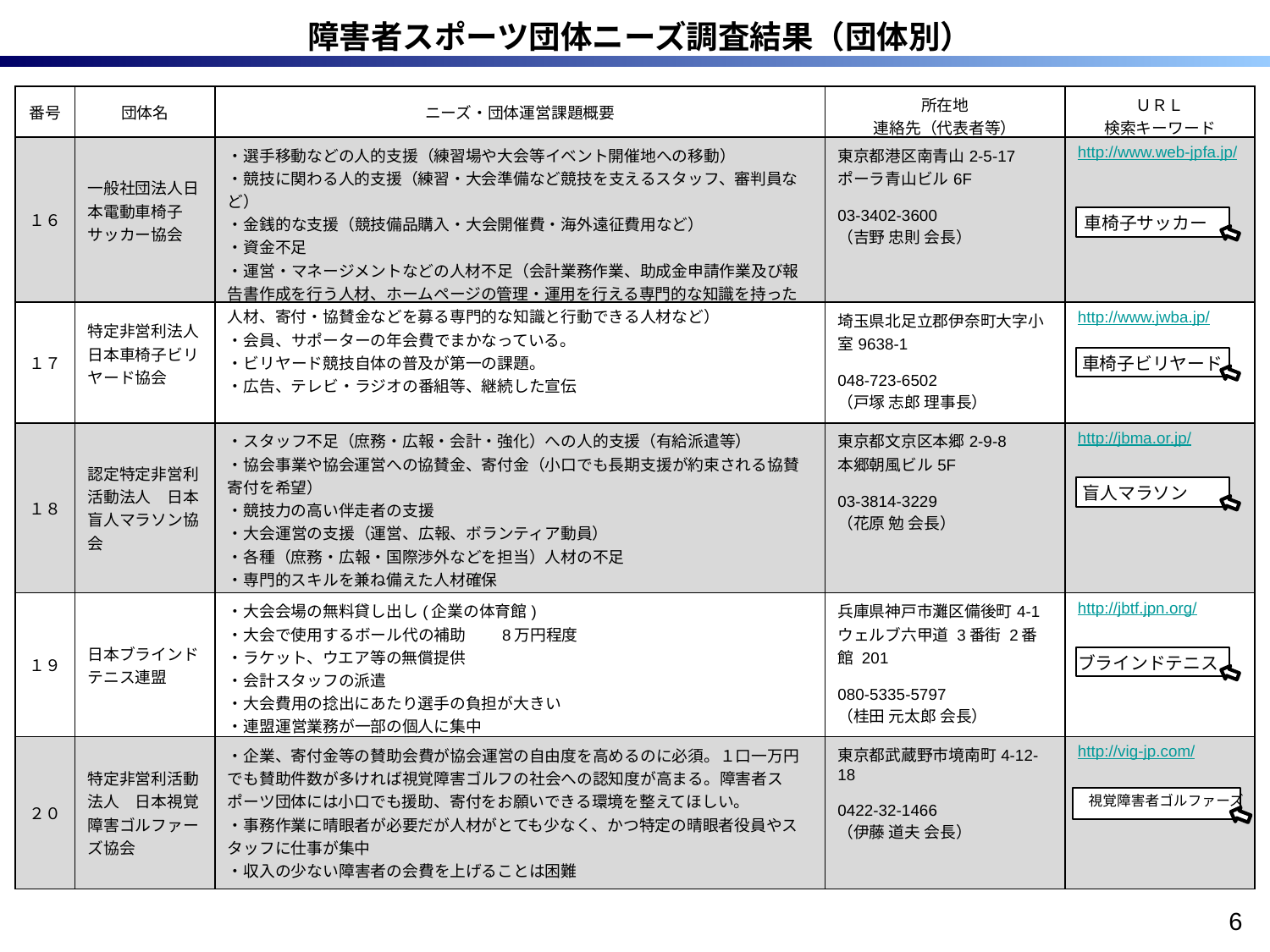

障害者スポーツ団体ニーズ調査結果（団体別）

| 番号 | 団体名 | ニーズ・団体運営課題概要 | 所在地 連絡先（代表者等） | ＵＲＬ 検索キーワード |
| --- | --- | --- | --- | --- |
| １６ | 一般社団法人日本電動車椅子サッカー協会 | ・選手移動などの人的支援（練習場や大会等イベント開催地への移動） ・競技に関わる人的支援（練習・大会準備など競技を支えるスタッフ、審判員など） ・金銭的な支援（競技備品購入・大会開催費・海外遠征費用など） ・資金不足 ・運営・マネージメントなどの人材不足（会計業務作業、助成金申請作業及び報告書作成を行う人材、ホームページの管理・運用を行える専門的な知識を持った人材、寄付・協賛金などを募る専門的な知識と行動できる人材など） | 東京都港区南青山2-5-17 ポーラ青山ビル6F 03-3402-3600 （吉野 忠則 会長） | http://www.web-jpfa.jp/ |
| １７ | 特定非営利法人日本車椅子ビリヤード協会 | ・会員、サポーターの年会費でまかなっている。 ・ビリヤード競技自体の普及が第一の課題。 ・広告、テレビ・ラジオの番組等、継続した宣伝 | 埼玉県北足立郡伊奈町大字小室9638-1 048-723-6502 （戸塚 志郎 理事長） | http://www.jwba.jp/ |
| １８ | 認定特定非営利活動法人　日本盲人マラソン協会 | ・スタッフ不足（庶務・広報・会計・強化）への人的支援（有給派遣等） ・協会事業や協会運営への協賛金、寄付金（小口でも長期支援が約束される協賛寄付を希望） ・競技力の高い伴走者の支援 ・大会運営の支援（運営、広報、ボランティア動員） ・各種（庶務・広報・国際渉外などを担当）人材の不足 ・専門的スキルを兼ね備えた人材確保 | 東京都文京区本郷2-9-8 本郷朝風ビル5F 03-3814-3229 （花原 勉 会長） | http://jbma.or.jp/ |
| １９ | 日本ブラインドテニス連盟 | ・大会会場の無料貸し出し(企業の体育館) ・大会で使用するボール代の補助　　8万円程度 ・ラケット、ウエア等の無償提供 ・会計スタッフの派遣 ・大会費用の捻出にあたり選手の負担が大きい ・連盟運営業務が一部の個人に集中 | 兵庫県神戸市灘区備後町4-1 ウェルブ六甲道 3番街 2番館 201 080-5335-5797 （桂田 元太郎 会長） | http://jbtf.jpn.org/ |
| ２０ | 特定非営利活動法人　日本視覚障害ゴルファーズ協会 | ・企業、寄付金等の賛助会費が協会運営の自由度を高めるのに必須。１口一万円でも賛助件数が多ければ視覚障害ゴルフの社会への認知度が高まる。障害者スポーツ団体には小口でも援助、寄付をお願いできる環境を整えてほしい。 ・事務作業に晴眼者が必要だが人材がとても少なく、かつ特定の晴眼者役員やスタッフに仕事が集中 ・収入の少ない障害者の会費を上げることは困難 | 東京都武蔵野市境南町4-12-18 0422-32-1466 （伊藤 道夫 会長） | http://vig-jp.com/ |
車椅子サッカー

車椅子ビリヤード

盲人マラソン

ブラインドテニス

視覚障害者ゴルファーズ

6